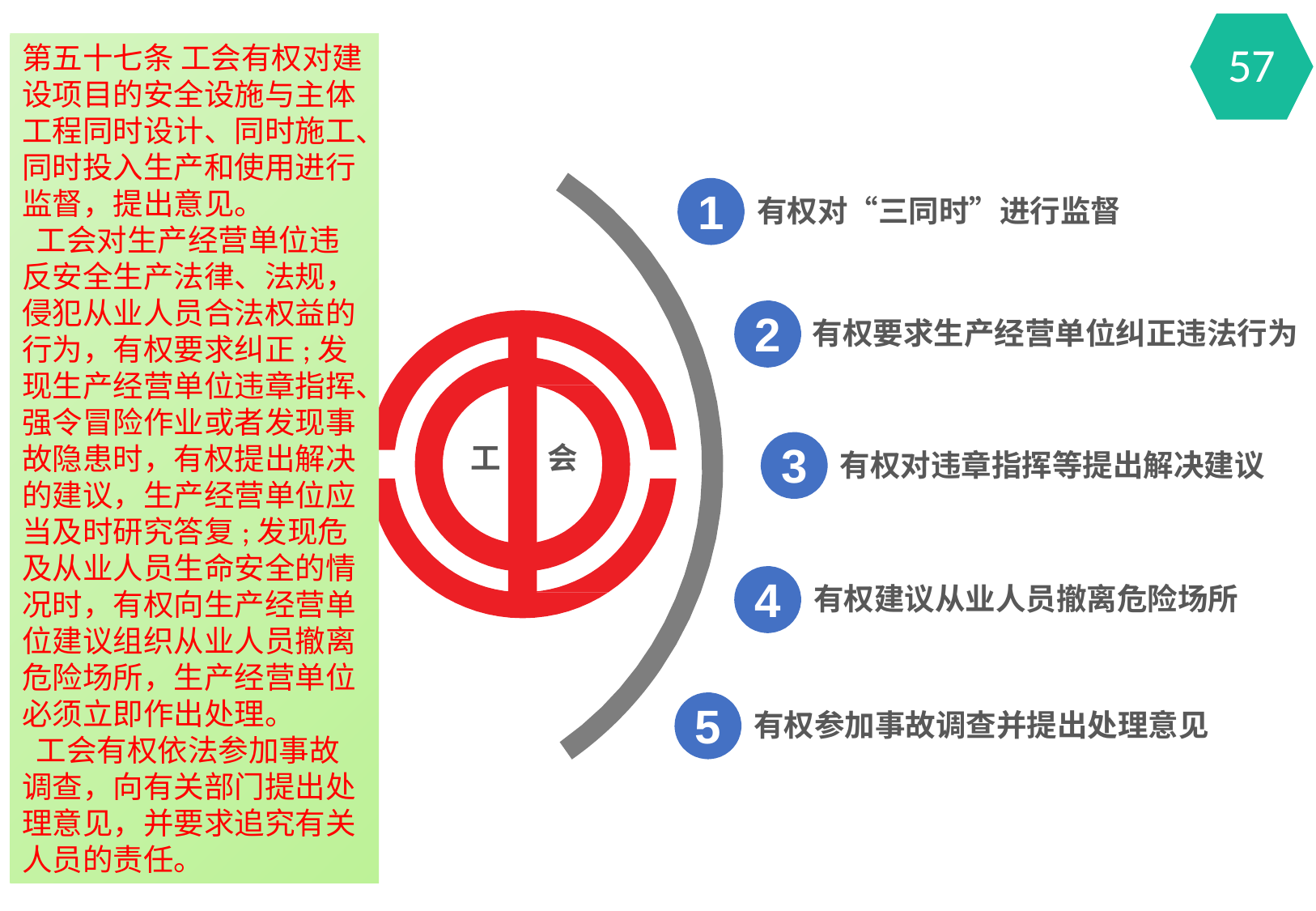

第五十七条 工会有权对建设项目的安全设施与主体工程同时设计、同时施工、同时投入生产和使用进行监督，提出意见。
 工会对生产经营单位违反安全生产法律、法规，侵犯从业人员合法权益的行为，有权要求纠正;发现生产经营单位违章指挥、强令冒险作业或者发现事故隐患时，有权提出解决的建议，生产经营单位应当及时研究答复;发现危及从业人员生命安全的情况时，有权向生产经营单位建议组织从业人员撤离危险场所，生产经营单位必须立即作出处理。
 工会有权依法参加事故调查，向有关部门提出处理意见，并要求追究有关人员的责任。
57

1
有权对“三同时”进行监督

2

有权要求生产经营单位纠正违法行为

3
工	会
有权对违章指挥等提出解决建议

4
有权建议从业人员撤离危险场所

5
有权参加事故调查并提出处理意见